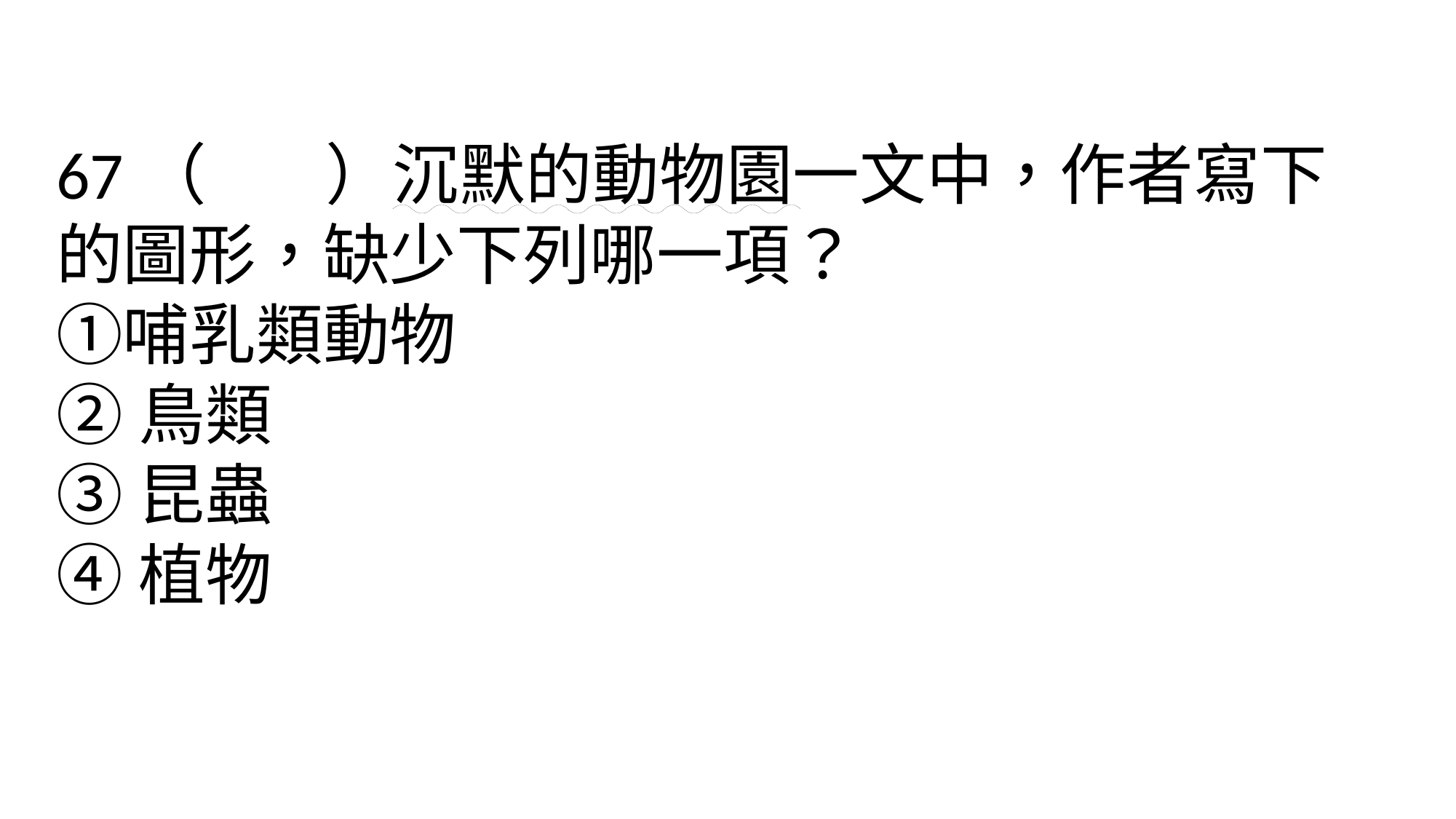

67（        ）沉默的動物園一文中，作者寫下的圖形，缺少下列哪一項？　
①哺乳類動物
②鳥類
③昆蟲
④植物